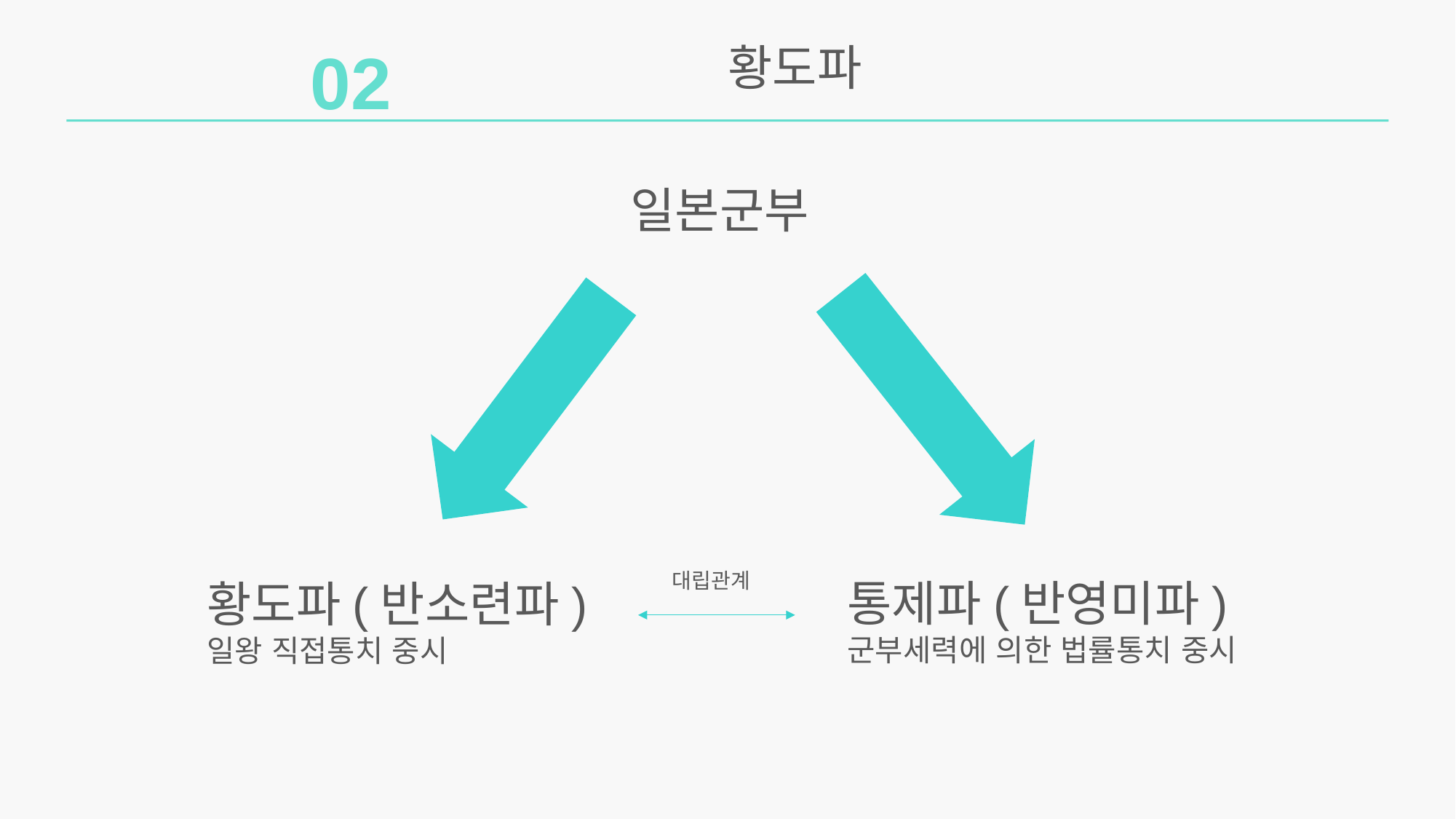

02
황도파

일본군부

대립관계
통제파(반영미파)
군부세력에 의한 법률통치 중시
황도파(반소련파)
일왕 직접통치 중시